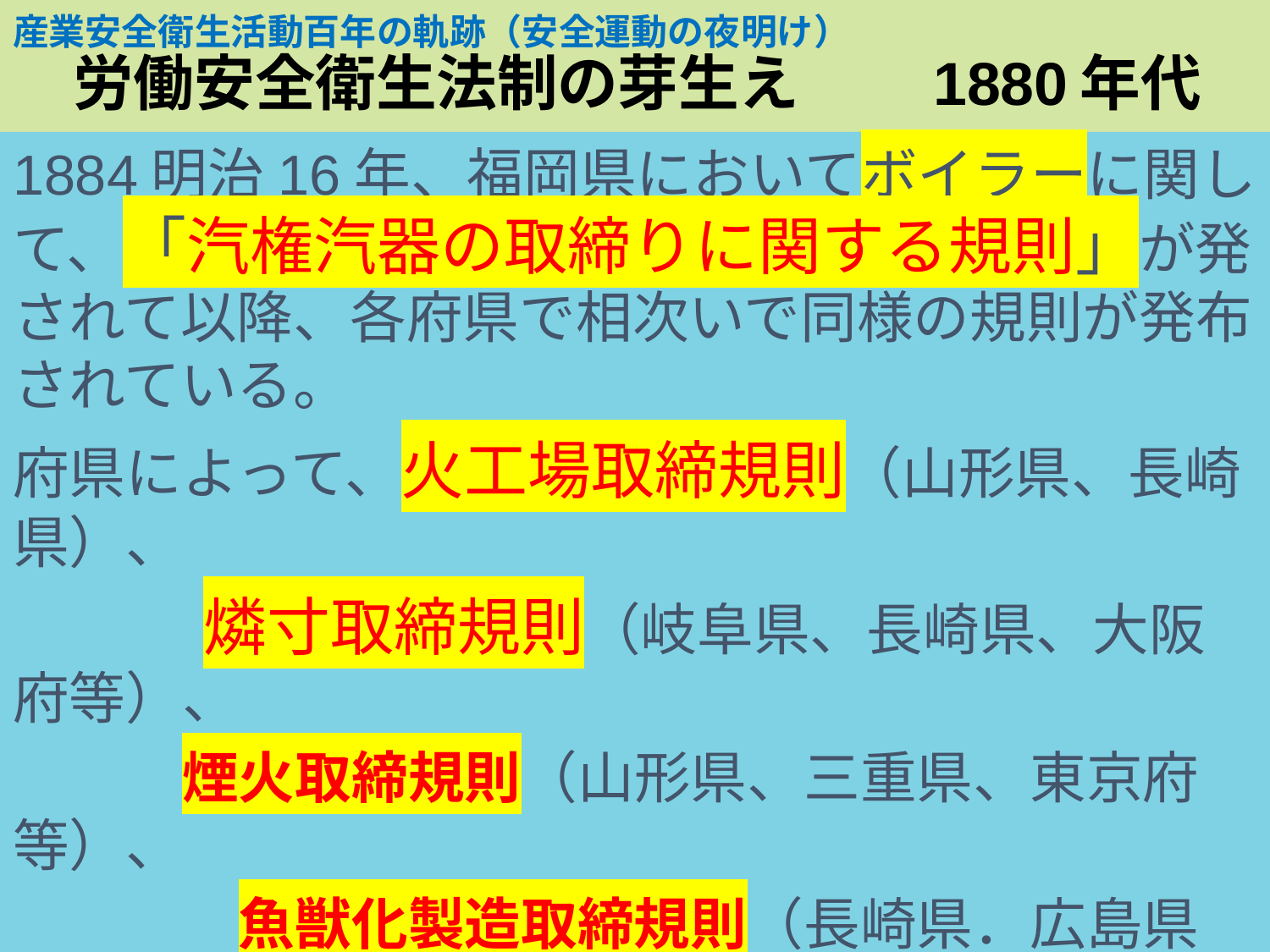

# 産業安全衛生活動百年の軌跡（安全運動の夜明け）　 　労働安全衛生法制の芽生え　　1880年代
1884明治16年、福岡県においてボイラーに関して、「汽権汽器の取締りに関する規則」が発されて以降、各府県で相次いで同様の規則が発布されている。
府県によって、火工場取締規則（山形県、長崎県）、
　　　燐寸取締規則（岐阜県、長崎県、大阪府等）、
　　　煙火取締規則（山形県、三重県、東京府等）、
　　　　魚獣化製造取締規則（長崎県．広島県等）、
　　　　　　　石油取締規則（東京府、兵庫県等）
のように特別取締規則の例もある。